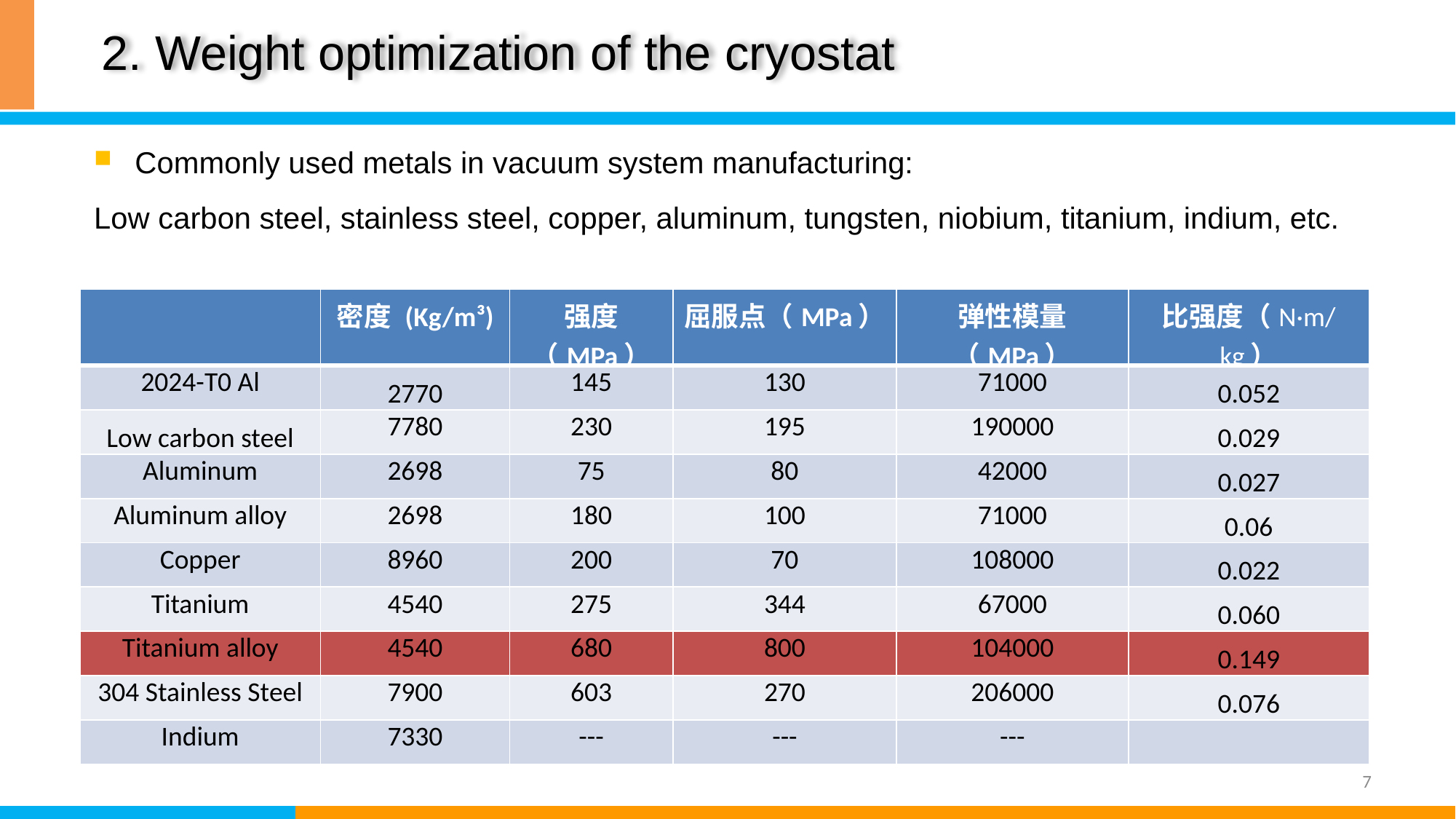

2. Weight optimization of the cryostat
Commonly used metals in vacuum system manufacturing:
Low carbon steel, stainless steel, copper, aluminum, tungsten, niobium, titanium, indium, etc.
|  | 密度 (Kg/m³) | 强度（MPa） | 屈服点（MPa） | 弹性模量（MPa） | 比强度（N·m/kg） |
| --- | --- | --- | --- | --- | --- |
| 2024-T0 Al | 2770 | 145 | 130 | 71000 | 0.052 |
| Low carbon steel | 7780 | 230 | 195 | 190000 | 0.029 |
| Aluminum | 2698 | 75 | 80 | 42000 | 0.027 |
| Aluminum alloy | 2698 | 180 | 100 | 71000 | 0.06 |
| Copper | 8960 | 200 | 70 | 108000 | 0.022 |
| Titanium | 4540 | 275 | 344 | 67000 | 0.060 |
| Titanium alloy | 4540 | 680 | 800 | 104000 | 0.149 |
| 304 Stainless Steel | 7900 | 603 | 270 | 206000 | 0.076 |
| Indium | 7330 | --- | --- | --- |  |
7